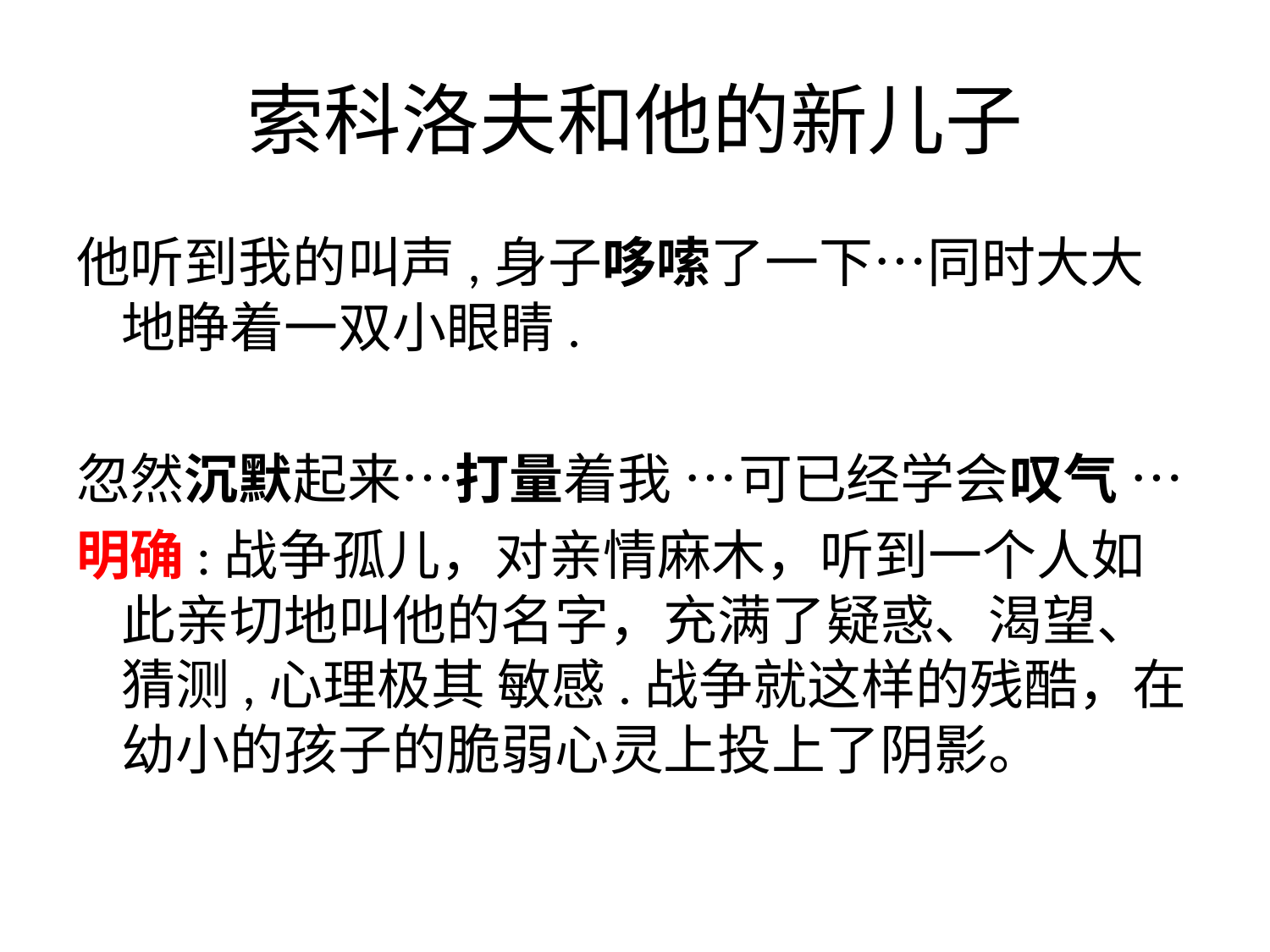

# 索科洛夫和他的新儿子
他听到我的叫声,身子哆嗦了一下…同时大大地睁着一双小眼睛.

忽然沉默起来…打量着我 …可已经学会叹气 …
明确:战争孤儿，对亲情麻木，听到一个人如此亲切地叫他的名字，充满了疑惑、渴望、猜测,心理极其 敏感.战争就这样的残酷，在幼小的孩子的脆弱心灵上投上了阴影。